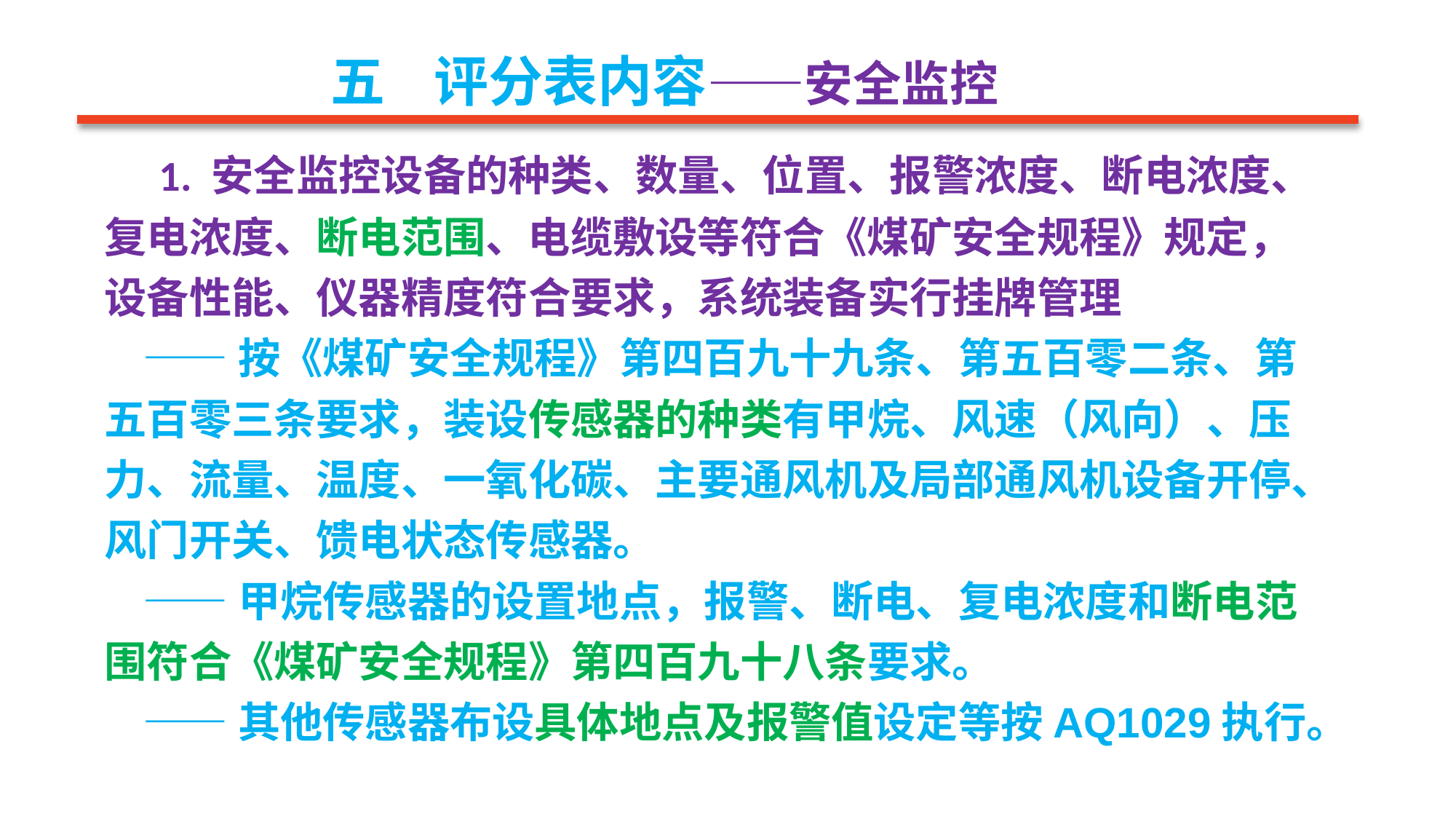

五    评分表内容——安全监控
     1. 安全监控设备的种类、数量、位置、报警浓度、断电浓度、复电浓度、断电范围、电缆敷设等符合《煤矿安全规程》规定，设备性能、仪器精度符合要求，系统装备实行挂牌管理
    ——按《煤矿安全规程》第四百九十九条、第五百零二条、第五百零三条要求，装设传感器的种类有甲烷、风速（风向）、压力、流量、温度、一氧化碳、主要通风机及局部通风机设备开停、风门开关、馈电状态传感器。
    ——甲烷传感器的设置地点，报警、断电、复电浓度和断电范围符合《煤矿安全规程》第四百九十八条要求。
    ——其他传感器布设具体地点及报警值设定等按AQ1029执行。